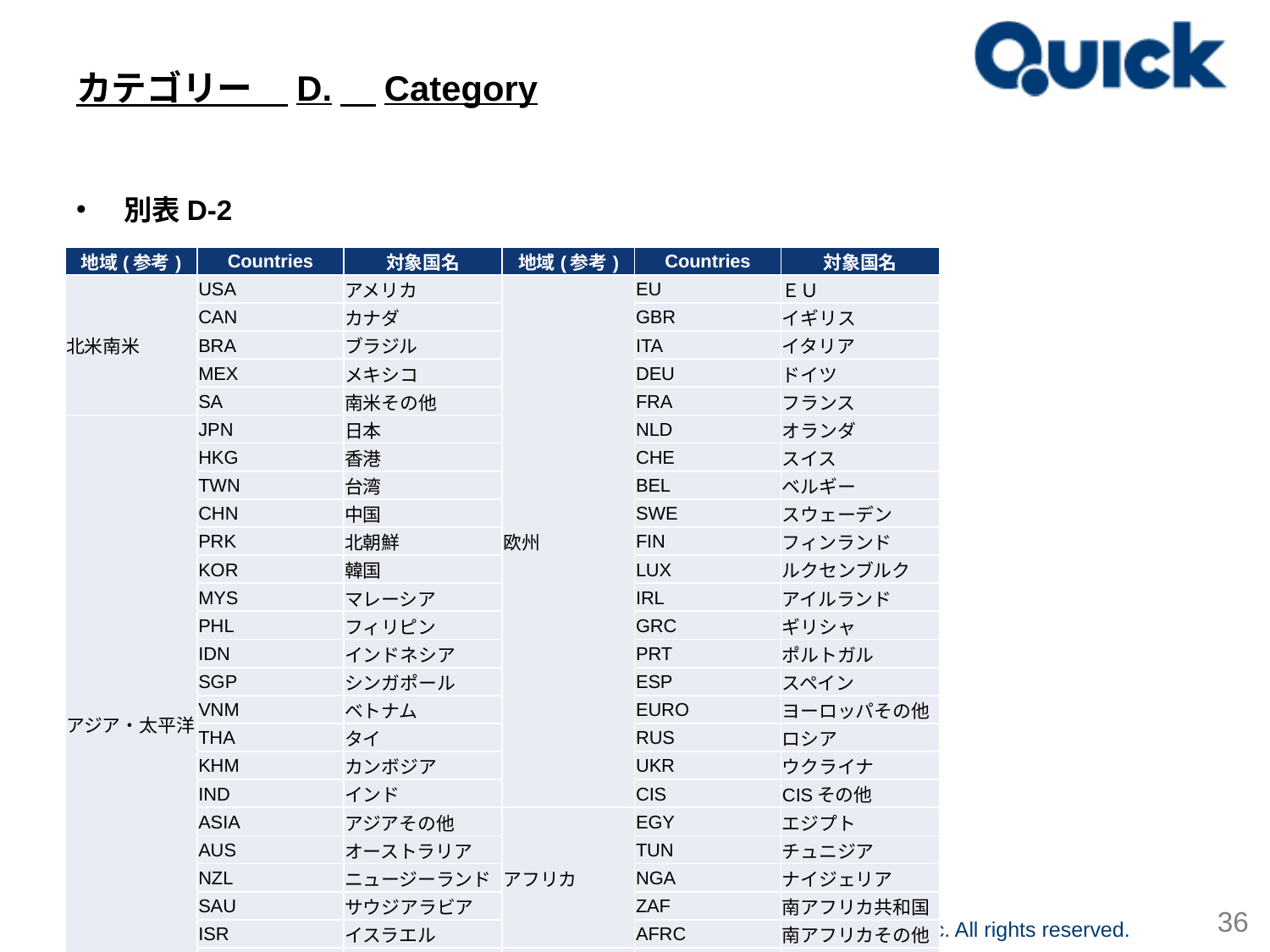

# カテゴリー　D.　Category
別表D-2
| 地域(参考) | Countries | 対象国名 | 地域(参考) | Countries | 対象国名 |
| --- | --- | --- | --- | --- | --- |
| 北米南米 | USA | アメリカ | 欧州 | EU | ＥＵ |
|  | CAN | カナダ |  | GBR | イギリス |
|  | BRA | ブラジル |  | ITA | イタリア |
|  | MEX | メキシコ |  | DEU | ドイツ |
|  | SA | 南米その他 |  | FRA | フランス |
| アジア・太平洋 | JPN | 日本 |  | NLD | オランダ |
|  | HKG | 香港 |  | CHE | スイス |
|  | TWN | 台湾 |  | BEL | ベルギー |
|  | CHN | 中国 |  | SWE | スウェーデン |
|  | PRK | 北朝鮮 |  | FIN | フィンランド |
|  | KOR | 韓国 |  | LUX | ルクセンブルク |
|  | MYS | マレーシア |  | IRL | アイルランド |
|  | PHL | フィリピン |  | GRC | ギリシャ |
|  | IDN | インドネシア |  | PRT | ポルトガル |
|  | SGP | シンガポール |  | ESP | スペイン |
|  | VNM | ベトナム |  | EURO | ヨーロッパその他 |
|  | THA | タイ |  | RUS | ロシア |
|  | KHM | カンボジア |  | UKR | ウクライナ |
|  | IND | インド |  | CIS | CISその他 |
|  | ASIA | アジアその他 | アフリカ | EGY | エジプト |
|  | AUS | オーストラリア |  | TUN | チュニジア |
|  | NZL | ニュージーランド |  | NGA | ナイジェリア |
|  | SAU | サウジアラビア |  | ZAF | 南アフリカ共和国 |
|  | ISR | イスラエル |  | AFRC | 南アフリカその他 |
|  | TUR | トルコ | その他 | WRLD | その他 |
|  | ARE | アラブ首長国連邦 |  |  |  |
|  | MEST | 中東その他 |  |  |  |
36